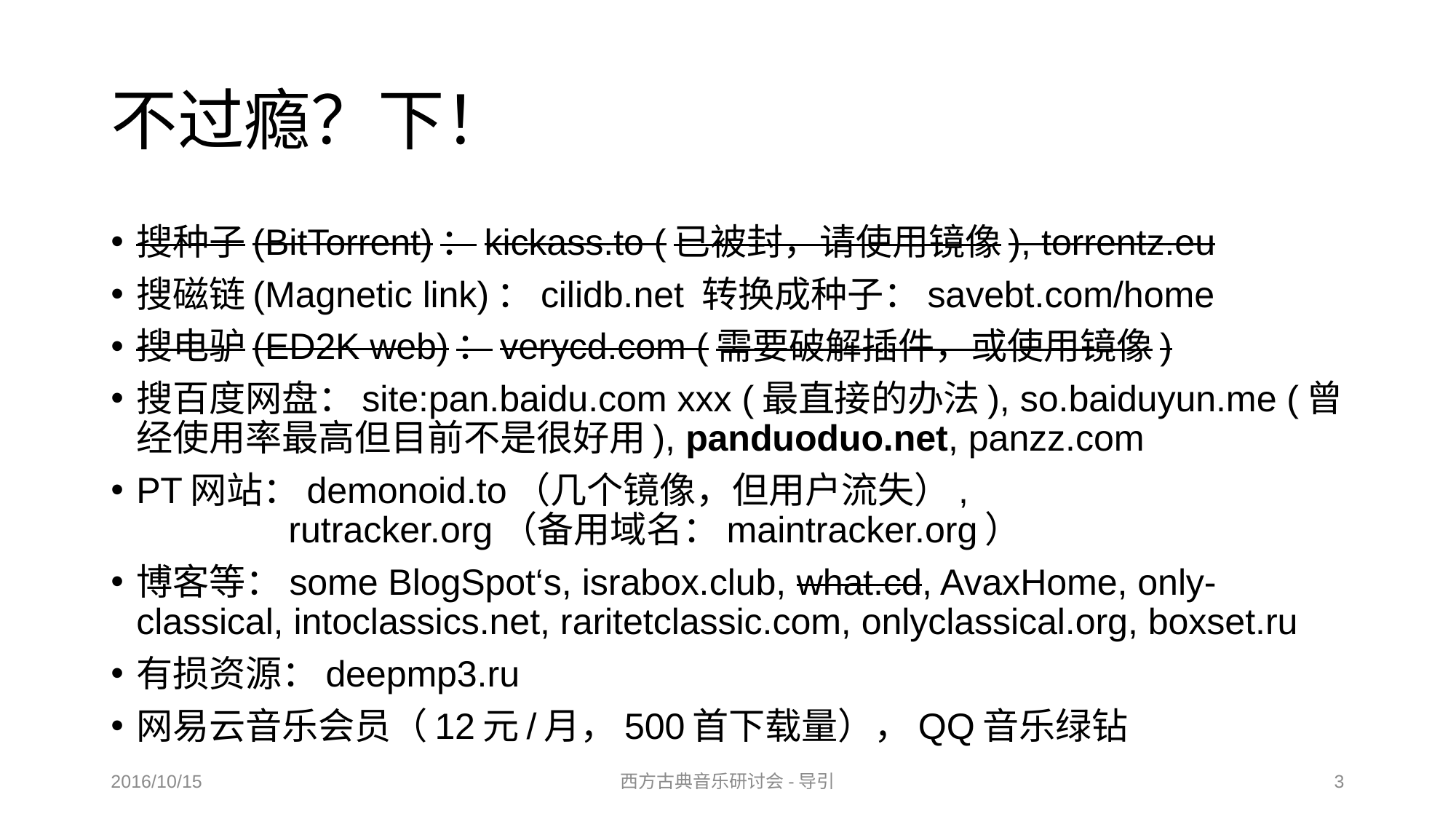

# 不过瘾？下！
搜种子(BitTorrent)：kickass.to (已被封，请使用镜像), torrentz.eu
搜磁链(Magnetic link)：cilidb.net 转换成种子：savebt.com/home
搜电驴(ED2K web)：verycd.com (需要破解插件，或使用镜像)
搜百度网盘：site:pan.baidu.com xxx (最直接的办法), so.baiduyun.me (曾经使用率最高但目前不是很好用), panduoduo.net, panzz.com
PT网站：demonoid.to（几个镜像，但用户流失）,
               rutracker.org（备用域名：maintracker.org）
博客等：some BlogSpot‘s, israbox.club, what.cd, AvaxHome, only-classical, intoclassics.net, raritetclassic.com, onlyclassical.org, boxset.ru
有损资源：deepmp3.ru
网易云音乐会员（12元/月，500首下载量），QQ音乐绿钻
2016/10/15
西方古典音乐研讨会-导引
3